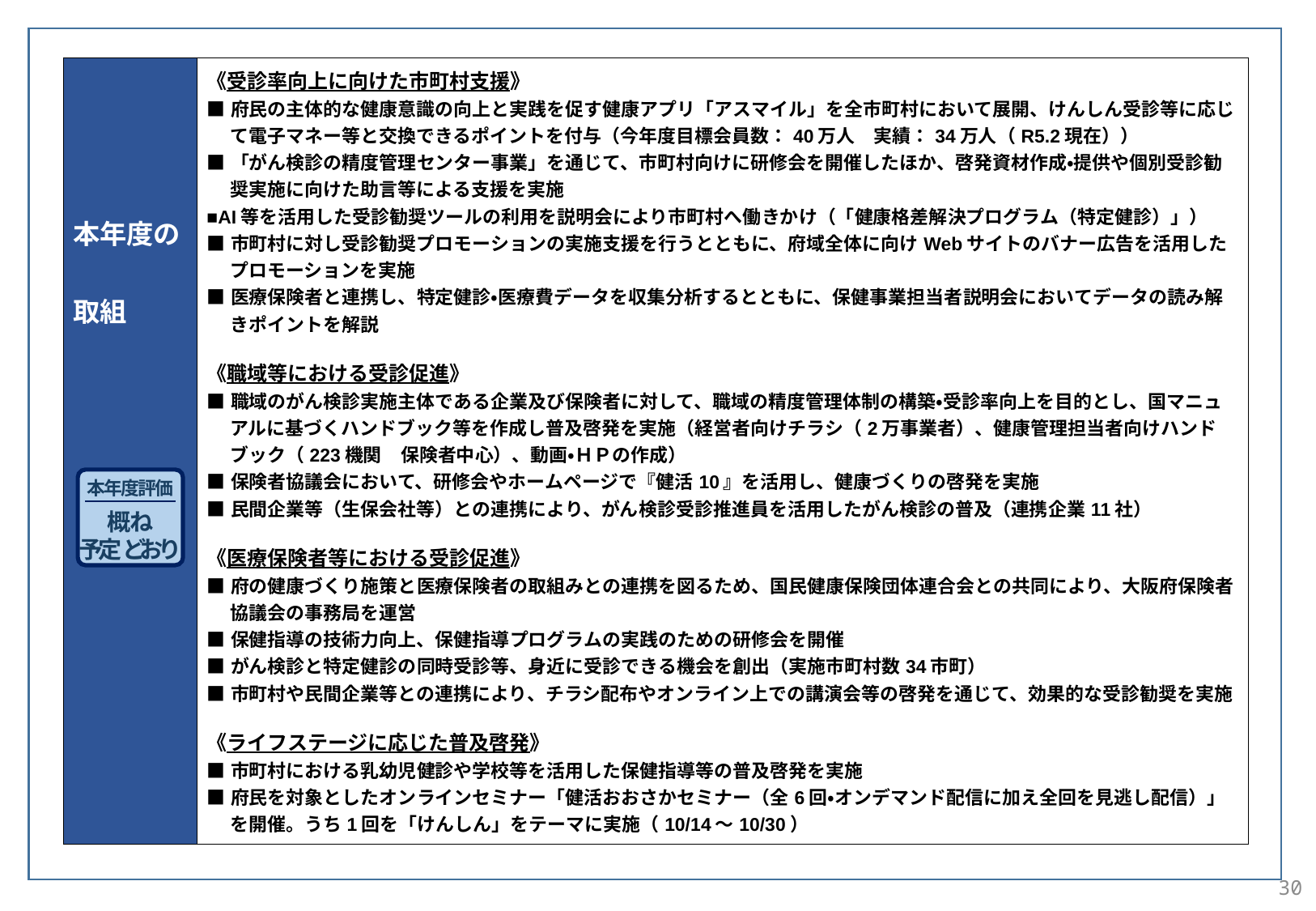

| 本年度の 取組 | 《受診率向上に向けた市町村支援》 ■府民の主体的な健康意識の向上と実践を促す健康アプリ「アスマイル」を全市町村において展開、けんしん受診等に応じて電子マネー等と交換できるポイントを付与（今年度目標会員数：40万人　実績：34万人（R5.2現在）） ■「がん検診の精度管理センター事業」を通じて、市町村向けに研修会を開催したほか、啓発資材作成・提供や個別受診勧奨実施に向けた助言等による支援を実施 ■AI等を活用した受診勧奨ツールの利用を説明会により市町村へ働きかけ（「健康格差解決プログラム（特定健診）」） ■市町村に対し受診勧奨プロモーションの実施支援を行うとともに、府域全体に向けWebサイトのバナー広告を活用したプロモーションを実施 ■医療保険者と連携し、特定健診・医療費データを収集分析するとともに、保健事業担当者説明会においてデータの読み解きポイントを解説 《職域等における受診促進》 ■職域のがん検診実施主体である企業及び保険者に対して、職域の精度管理体制の構築・受診率向上を目的とし、国マニュアルに基づくハンドブック等を作成し普及啓発を実施（経営者向けチラシ（2万事業者）、健康管理担当者向けハンドブック（223機関　保険者中心）、動画・ＨＰの作成） ■保険者協議会において、研修会やホームページで『健活10』を活用し、健康づくりの啓発を実施 ■民間企業等（生保会社等）との連携により、がん検診受診推進員を活用したがん検診の普及（連携企業11社） 《医療保険者等における受診促進》 ■府の健康づくり施策と医療保険者の取組みとの連携を図るため、国民健康保険団体連合会との共同により、大阪府保険者協議会の事務局を運営 ■保健指導の技術力向上、保健指導プログラムの実践のための研修会を開催 ■がん検診と特定健診の同時受診等、身近に受診できる機会を創出（実施市町村数34市町）　 ■市町村や民間企業等との連携により、チラシ配布やオンライン上での講演会等の啓発を通じて、効果的な受診勧奨を実施 《ライフステージに応じた普及啓発》 ■市町村における乳幼児健診や学校等を活用した保健指導等の普及啓発を実施 ■府民を対象としたオンラインセミナー「健活おおさかセミナー（全6回・オンデマンド配信に加え全回を見逃し配信）」を開催。うち1回を「けんしん」をテーマに実施（10/14～10/30） |
| --- | --- |
本年度評価

概ね
予定どおり
30